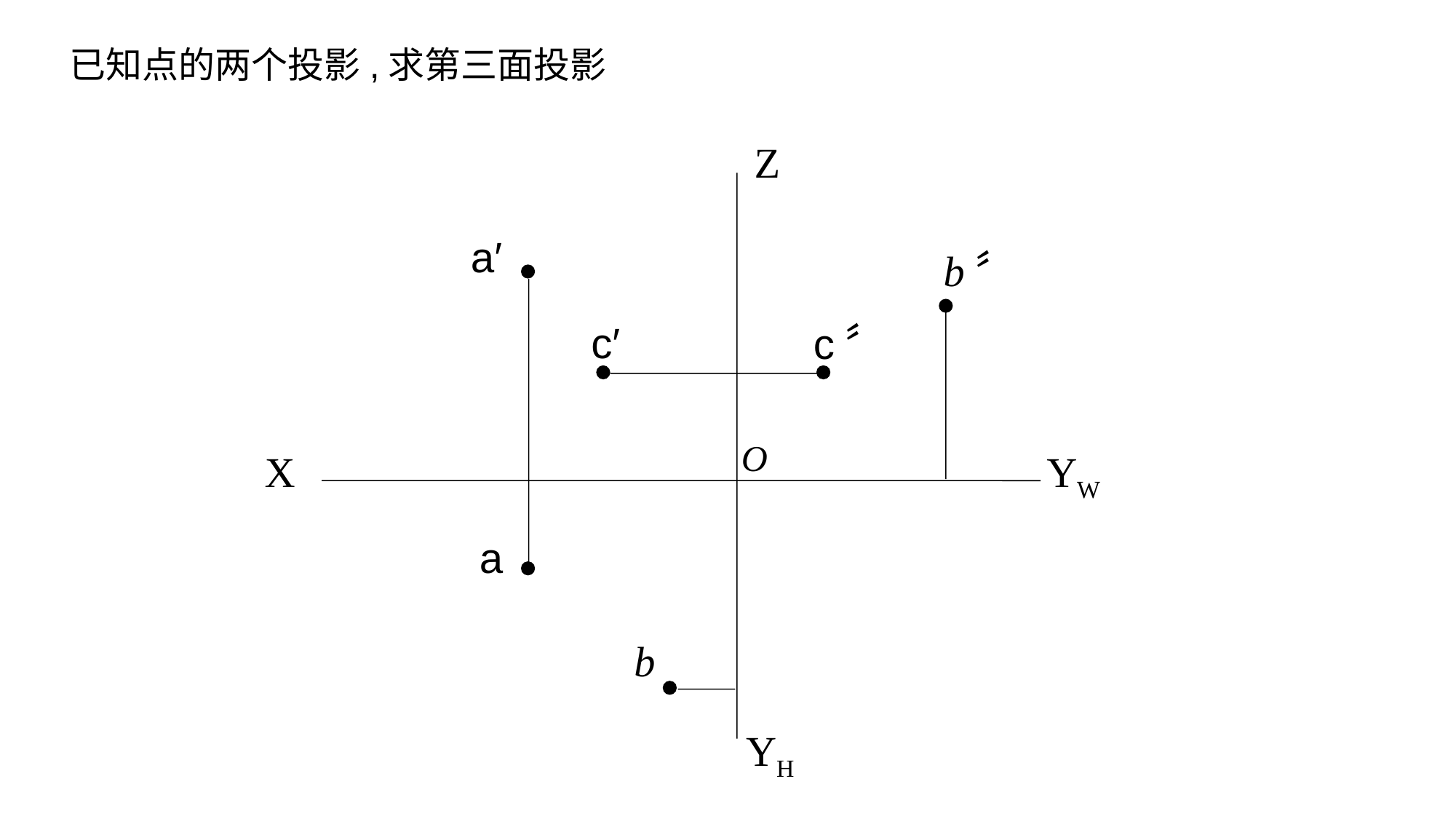

已知点的两个投影,求第三面投影
Z

a′
b〞

c′
c〞

X
YW

a

b

YH
O